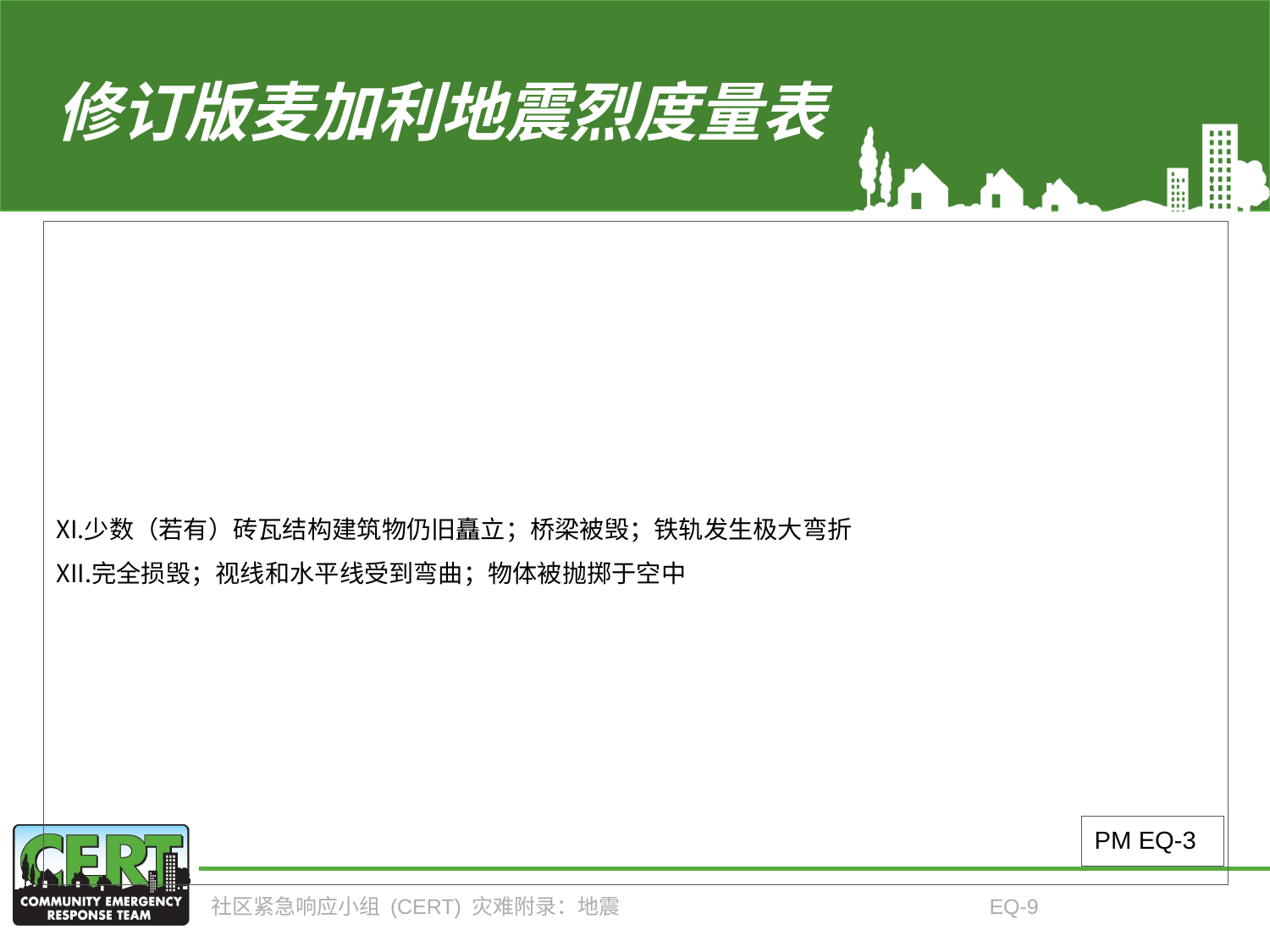

# 修订版麦加利地震烈度量表
少数（若有）砖瓦结构建筑物仍旧矗立；桥梁被毁；铁轨发生极大弯折
完全损毁；视线和水平线受到弯曲；物体被抛掷于空中
PM EQ-3
社区紧急响应小组 (CERT) 灾难附录：地震
EQ-9